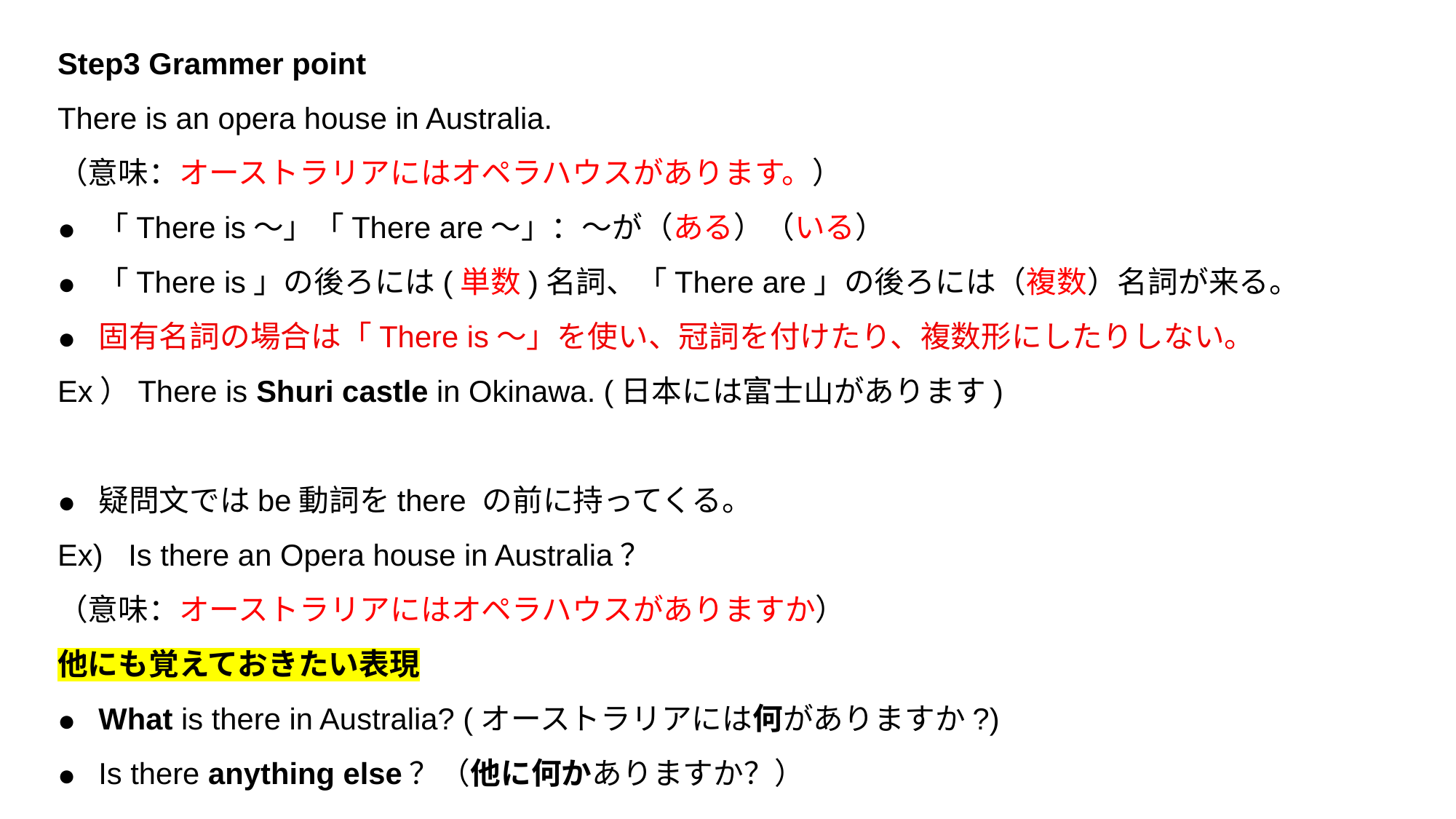

Step3 Grammer point
There is an opera house in Australia.
（意味：オーストラリアにはオペラハウスがあります。）
「There is～」「There are～」：～が（ある）（いる）
「There is」の後ろには(単数)名詞、「There are」の後ろには（複数）名詞が来る。
固有名詞の場合は「There is～」を使い、冠詞を付けたり、複数形にしたりしない。
Ex）There is Shuri castle in Okinawa. (日本には富士山があります)

疑問文ではbe動詞をthere の前に持ってくる。
Ex)   Is there an Opera house in Australia？
（意味：オーストラリアにはオペラハウスがありますか）
他にも覚えておきたい表現
What is there in Australia? (オーストラリアには何がありますか?)
Is there anything else？（他に何かありますか？）